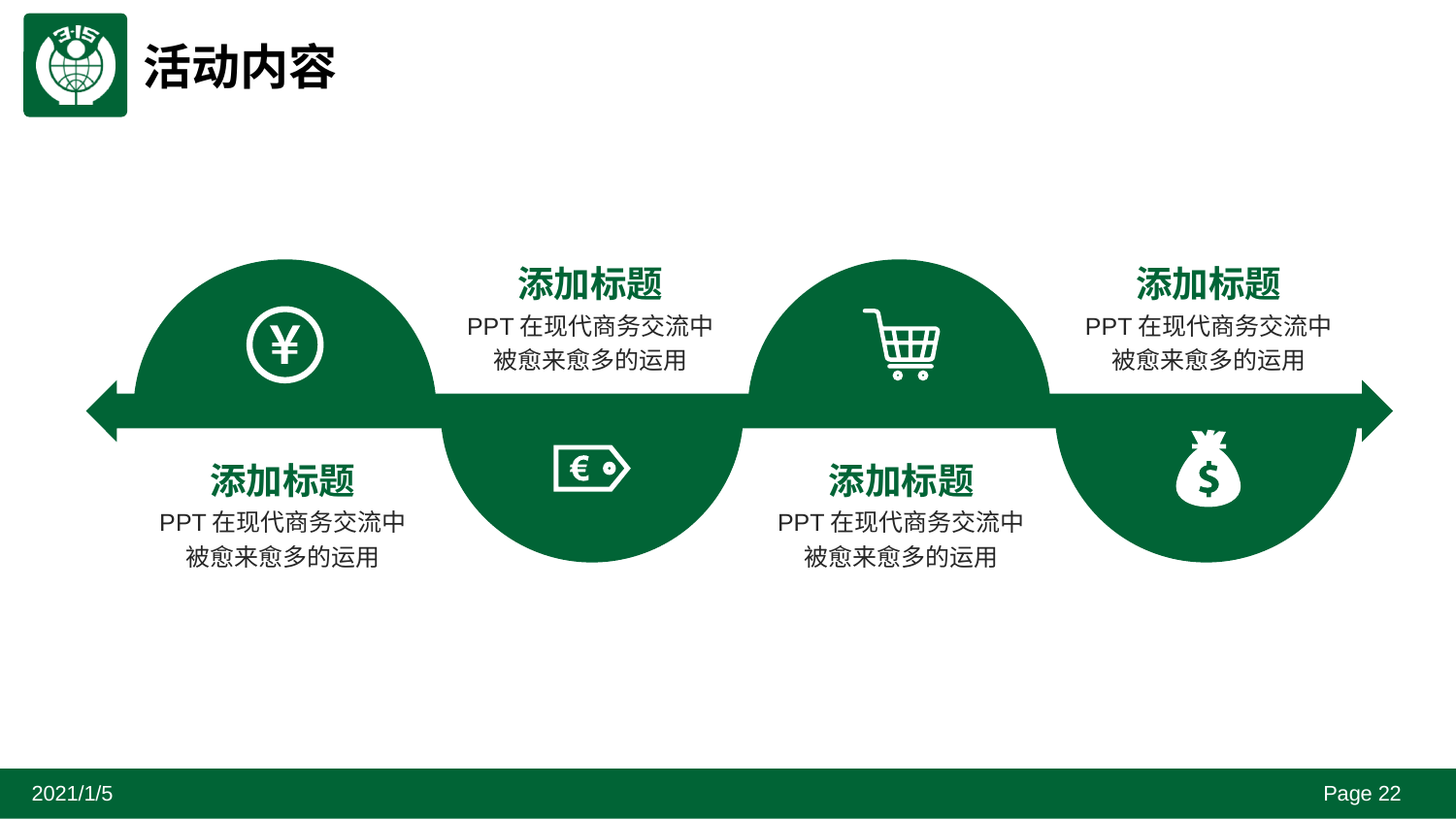

# 活动内容
添加标题
PPT在现代商务交流中被愈来愈多的运用
添加标题
PPT在现代商务交流中被愈来愈多的运用

添加标题
PPT在现代商务交流中被愈来愈多的运用
添加标题
PPT在现代商务交流中被愈来愈多的运用
2021/1/5
Page 22